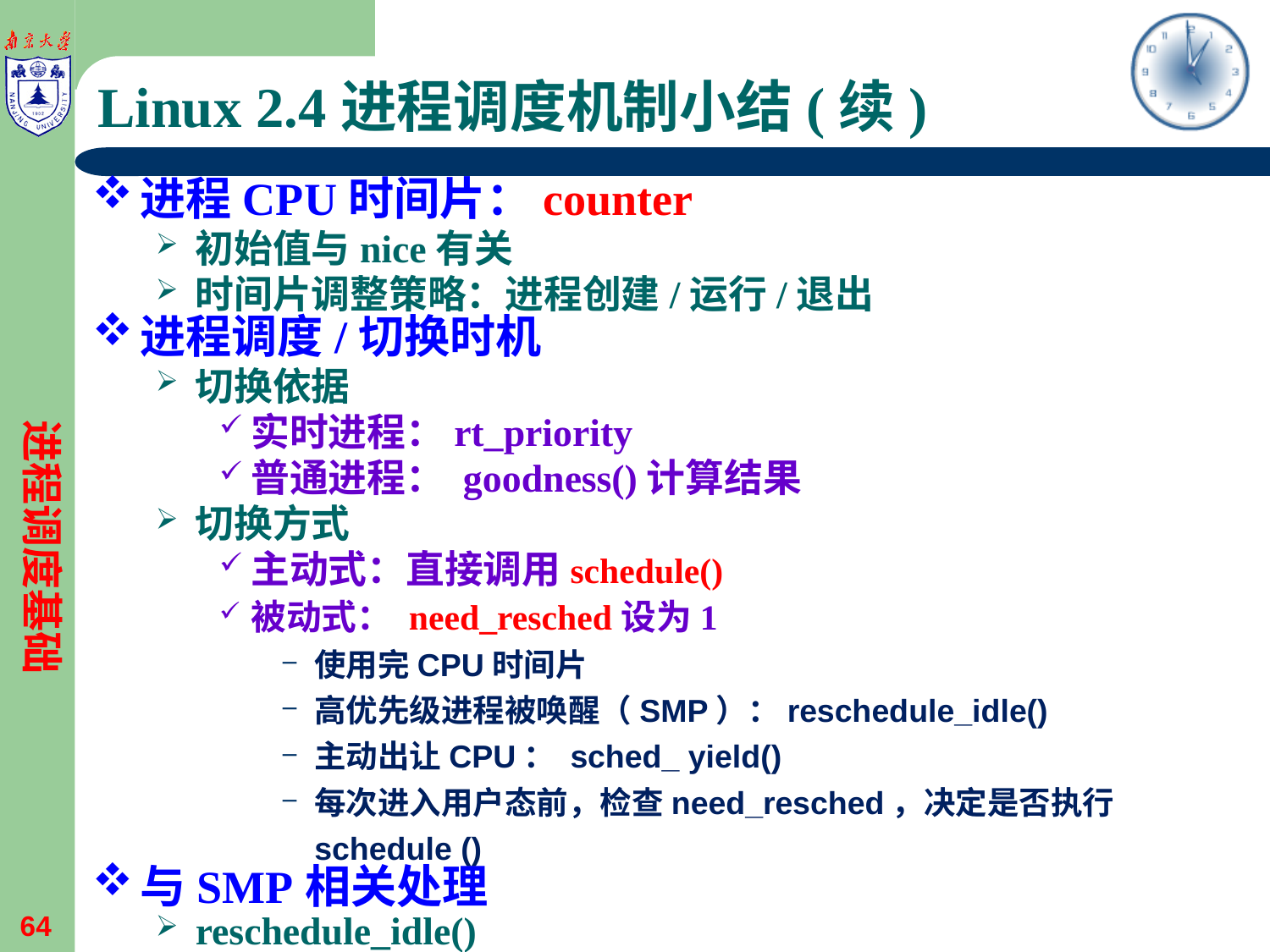

# Linux 2.4进程调度机制小结(续)
进程CPU时间片：counter
初始值与nice有关
时间片调整策略：进程创建/运行/退出
进程调度/切换时机
切换依据
实时进程：rt_priority
普通进程： goodness()计算结果
切换方式
主动式：直接调用schedule()
被动式： need_resched设为1
使用完CPU时间片
高优先级进程被唤醒（SMP）：reschedule_idle()
主动出让CPU： sched_ yield()
每次进入用户态前，检查need_resched，决定是否执行schedule ()
与SMP相关处理
reschedule_idle()
schedule_tail()
进程调度基础
64